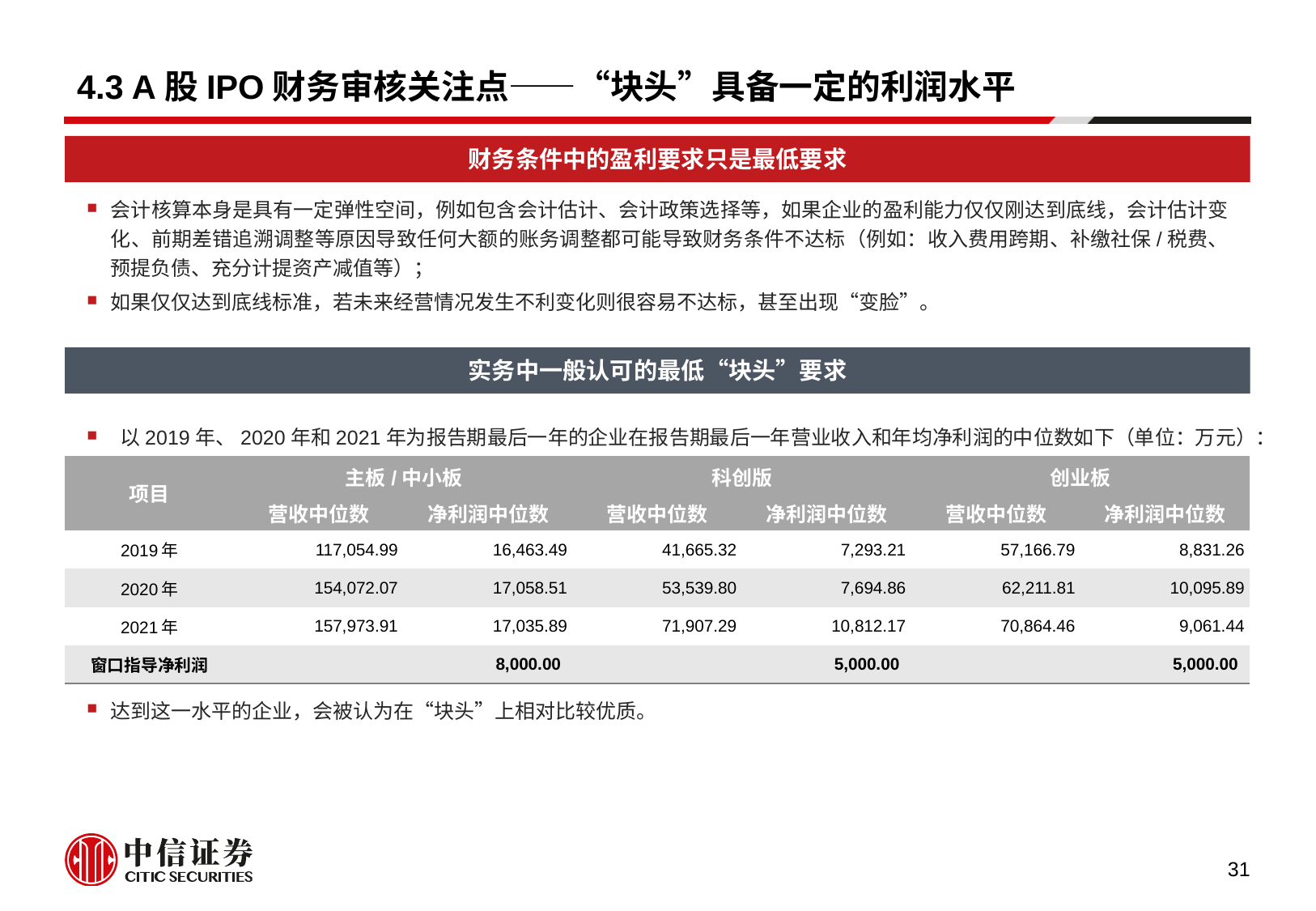

# 4.3 A股IPO财务审核关注点——“块头”具备一定的利润水平
财务条件中的盈利要求只是最低要求
会计核算本身是具有一定弹性空间，例如包含会计估计、会计政策选择等，如果企业的盈利能力仅仅刚达到底线，会计估计变化、前期差错追溯调整等原因导致任何大额的账务调整都可能导致财务条件不达标（例如：收入费用跨期、补缴社保/税费、预提负债、充分计提资产减值等）；
如果仅仅达到底线标准，若未来经营情况发生不利变化则很容易不达标，甚至出现“变脸”。
实务中一般认可的最低“块头”要求
 以2019年、2020年和2021年为报告期最后一年的企业在报告期最后一年营业收入和年均净利润的中位数如下（单位：万元）：

达到这一水平的企业，会被认为在“块头”上相对比较优质。
| 项目 | 主板/中小板 |  | 科创版 |  | 创业板 |  |
| --- | --- | --- | --- | --- | --- | --- |
|  | 营收中位数 | 净利润中位数 | 营收中位数 | 净利润中位数 | 营收中位数 | 净利润中位数 |
| 2019年 | 117,054.99 | 16,463.49 | 41,665.32 | 7,293.21 | 57,166.79 | 8,831.26 |
| 2020年 | 154,072.07 | 17,058.51 | 53,539.80 | 7,694.86 | 62,211.81 | 10,095.89 |
| 2021年 | 157,973.91 | 17,035.89 | 71,907.29 | 10,812.17 | 70,864.46 | 9,061.44 |
| 窗口指导净利润 |  | 8,000.00 |  | 5,000.00 |  | 5,000.00 |